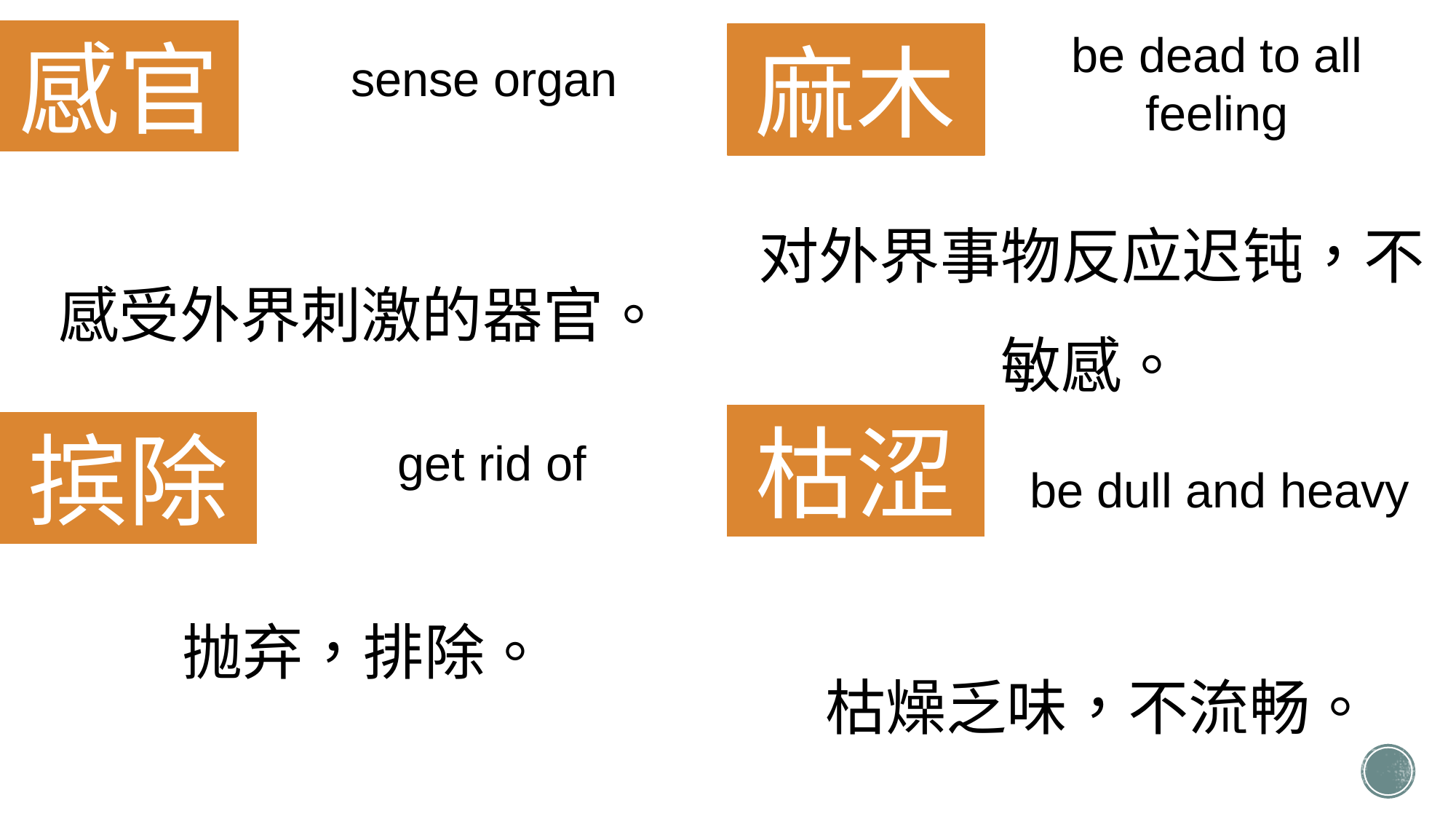

be dead to all feeling
感官
麻木
sense organ
对外界事物反应迟钝，不敏感。
感受外界刺激的器官。
枯涩
摈除
get rid of
be dull and heavy
抛弃，排除。
枯燥乏味，不流畅。